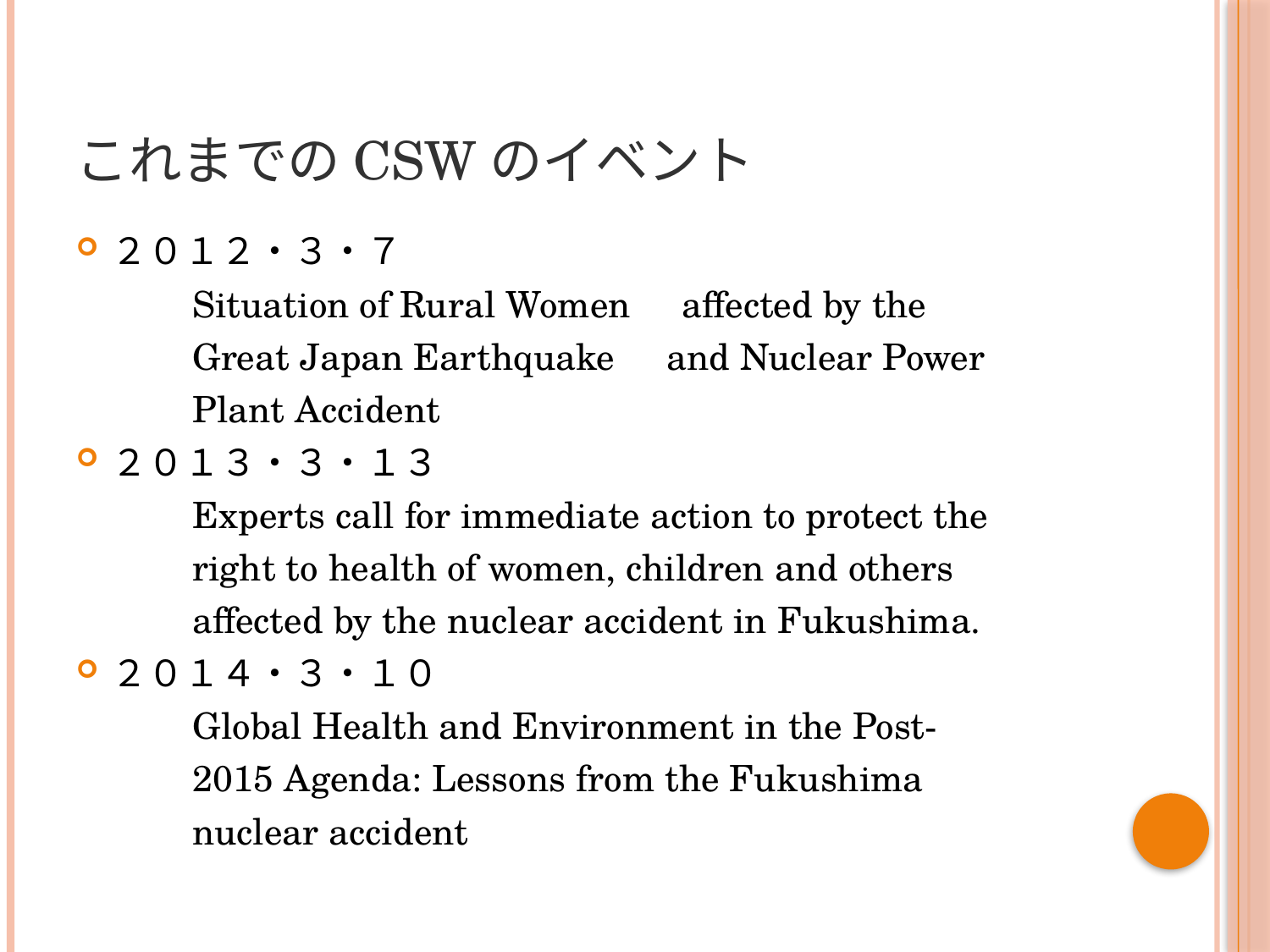

# これまでのCSWのイベント
２０１２・３・７
　　　Situation of Rural Women　affected by the
　　　Great Japan Earthquake　and Nuclear Power
　　　Plant Accident
２０１３・３・１３
　　　Experts call for immediate action to protect the
　　　right to health of women, children and others
　　　affected by the nuclear accident in Fukushima.
２０１４・３・１０
　　　Global Health and Environment in the Post-
　　　2015 Agenda: Lessons from the Fukushima
　　　nuclear accident